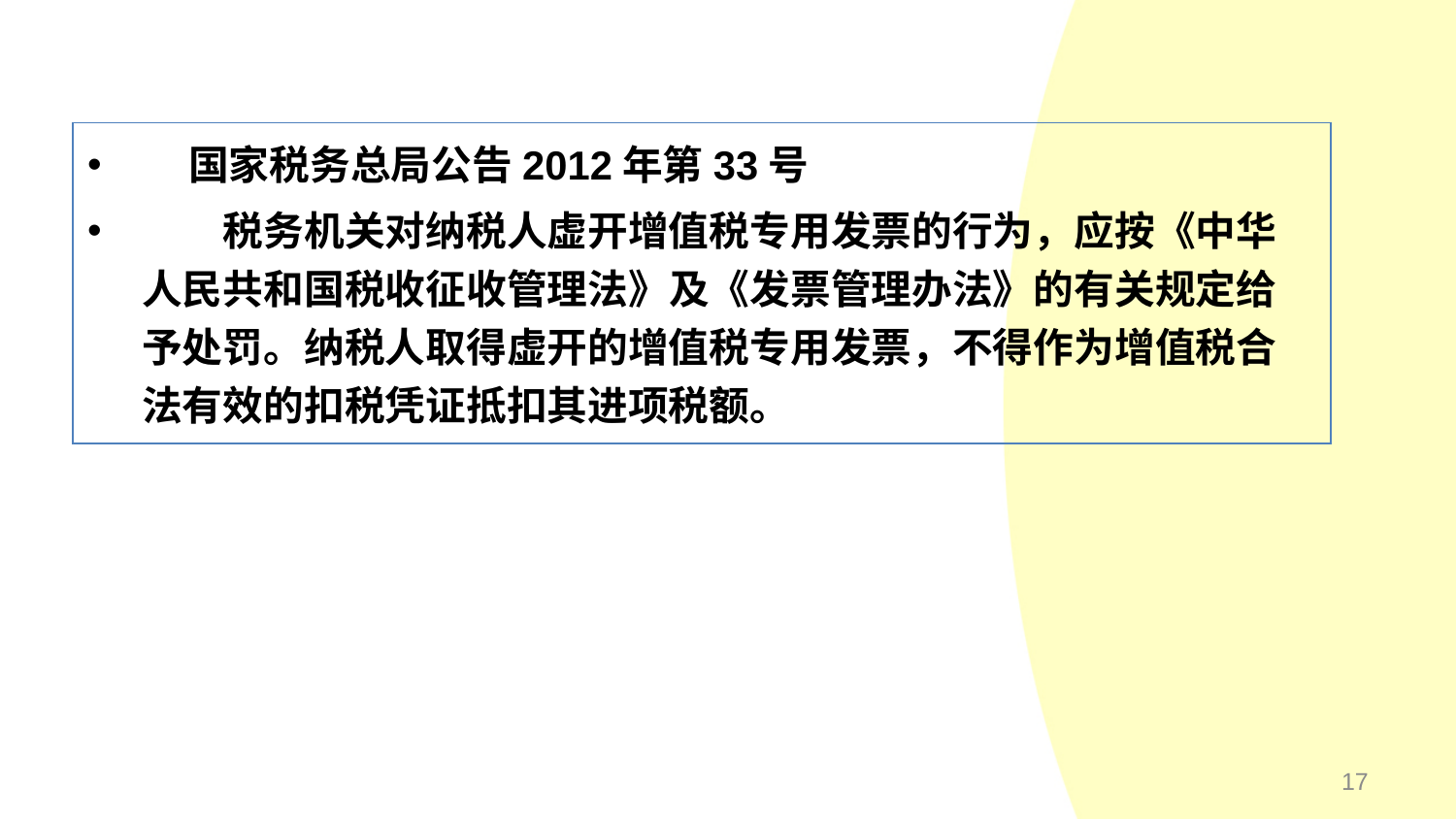

国家税务总局公告2012年第33号
　　税务机关对纳税人虚开增值税专用发票的行为，应按《中华人民共和国税收征收管理法》及《发票管理办法》的有关规定给予处罚。纳税人取得虚开的增值税专用发票，不得作为增值税合法有效的扣税凭证抵扣其进项税额。
17